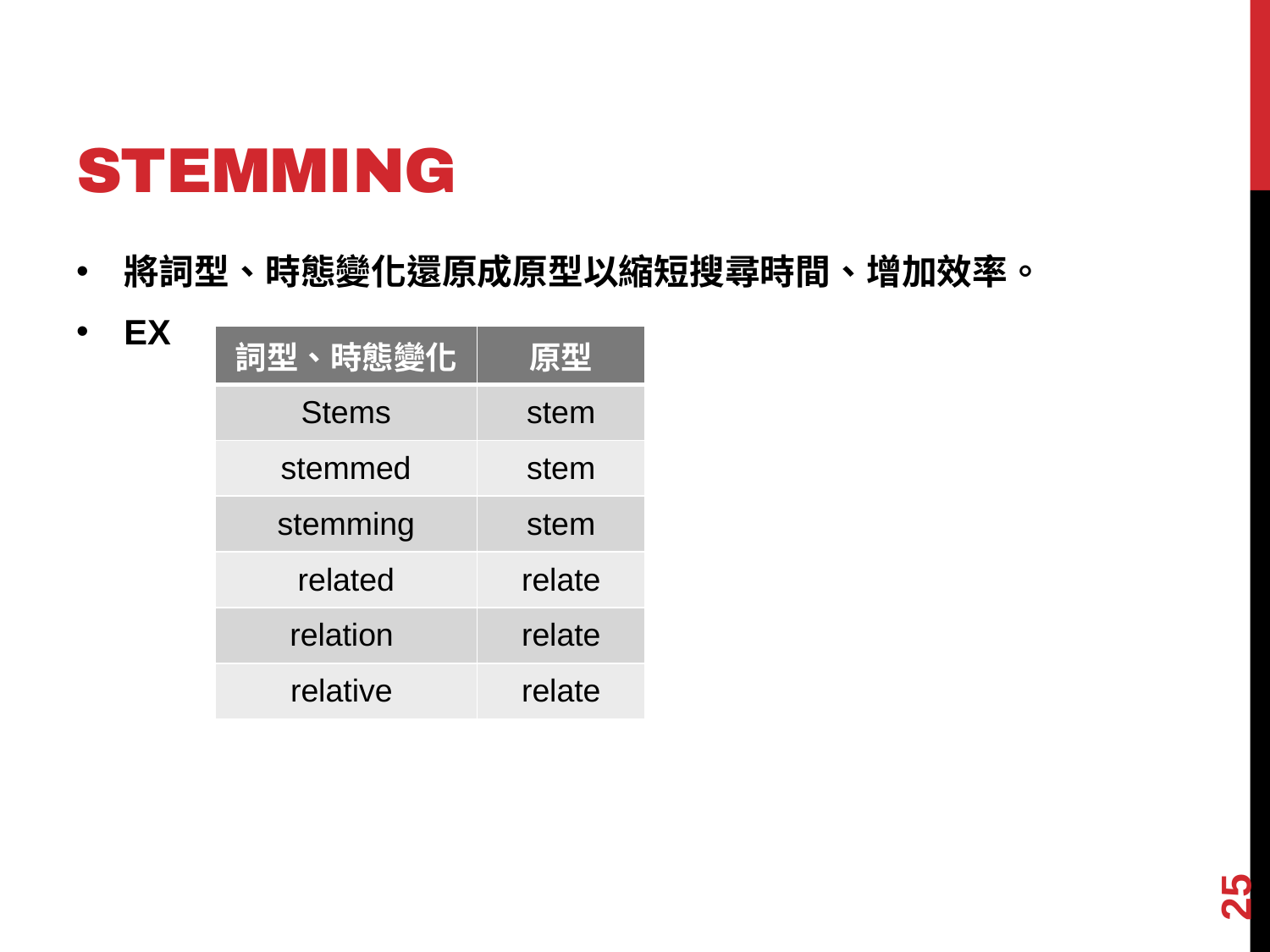

# Stemming
將詞型、時態變化還原成原型以縮短搜尋時間、增加效率。
EX

| 詞型、時態變化 | 原型 |
| --- | --- |
| Stems | stem |
| stemmed | stem |
| stemming | stem |
| related | relate |
| relation | relate |
| relative | relate |
25